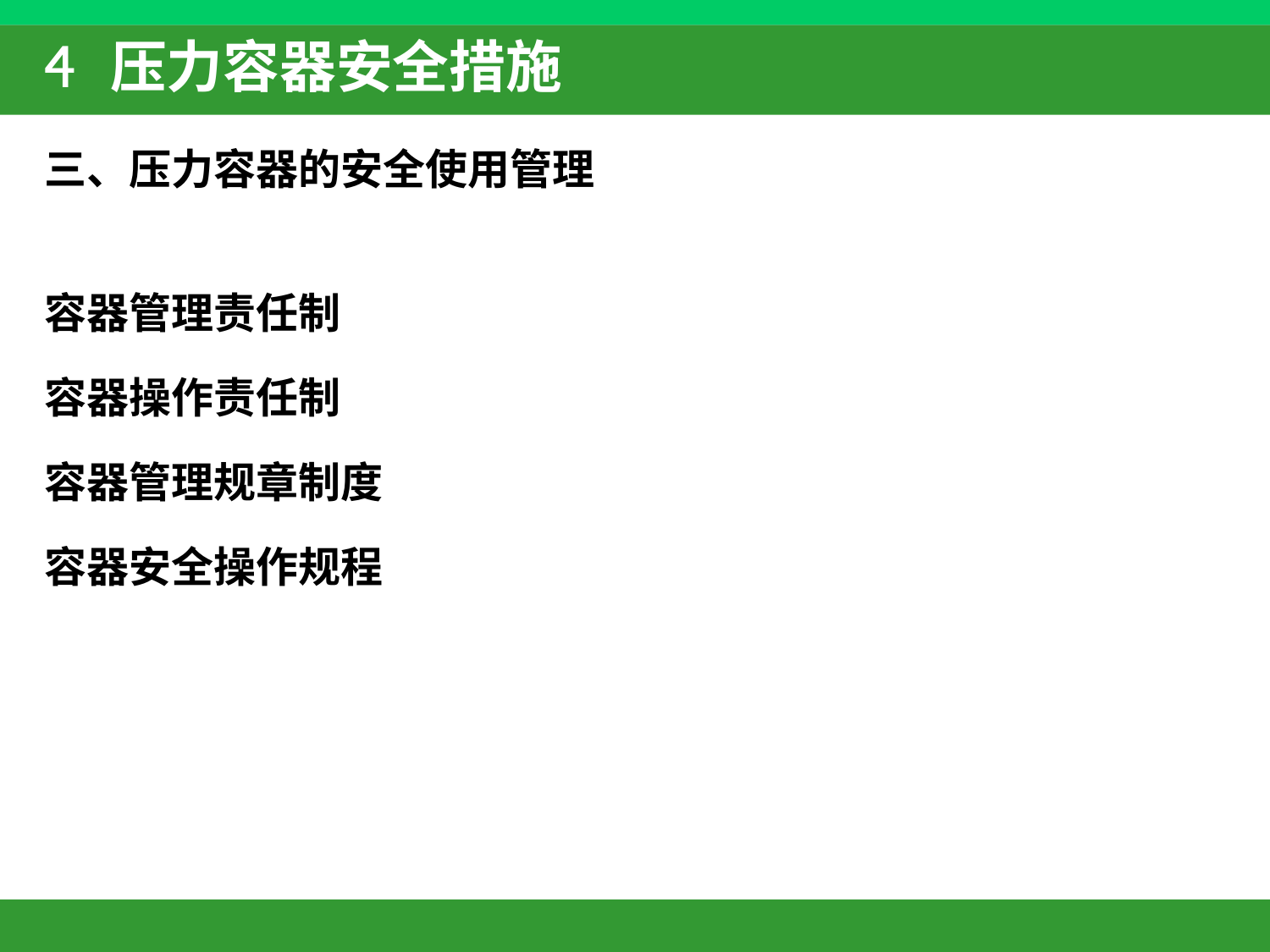

# 4 压力容器安全措施
三、压力容器的安全使用管理

容器管理责任制
容器操作责任制
容器管理规章制度
容器安全操作规程